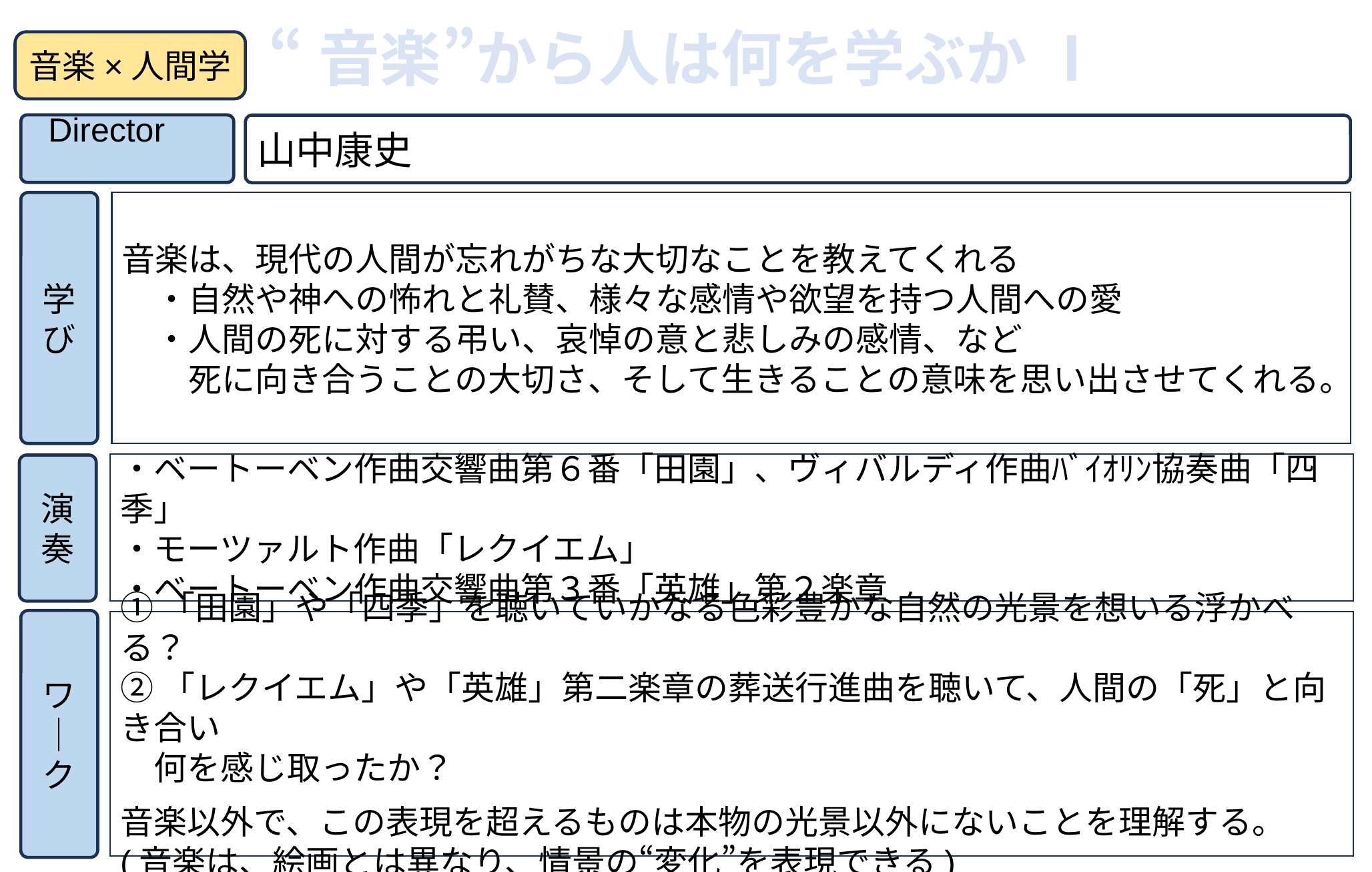

“音楽”から人は何を学ぶか Ⅰ
音楽×人間学
Director
山中康史
学び
音楽は、現代の人間が忘れがちな大切なことを教えてくれる
　・自然や神への怖れと礼賛、様々な感情や欲望を持つ人間への愛
　・人間の死に対する弔い、哀悼の意と悲しみの感情、など
　　死に向き合うことの大切さ、そして生きることの意味を思い出させてくれる。
・ベートーベン作曲交響曲第６番「田園」、ヴィバルディ作曲ﾊﾞｲｵﾘﾝ協奏曲「四季」
・モーツァルト作曲「レクイエム」
・ベートーベン作曲交響曲第３番「英雄」第２楽章
演奏
ワ│ク
①「田園」や「四季」を聴いていかなる色彩豊かな自然の光景を想いる浮かべる？
②「レクイエム」や「英雄」第二楽章の葬送行進曲を聴いて、人間の「死」と向き合い
　何を感じ取ったか？

音楽以外で、この表現を超えるものは本物の光景以外にないことを理解する。
(音楽は、絵画とは異なり、情景の“変化”を表現できる)